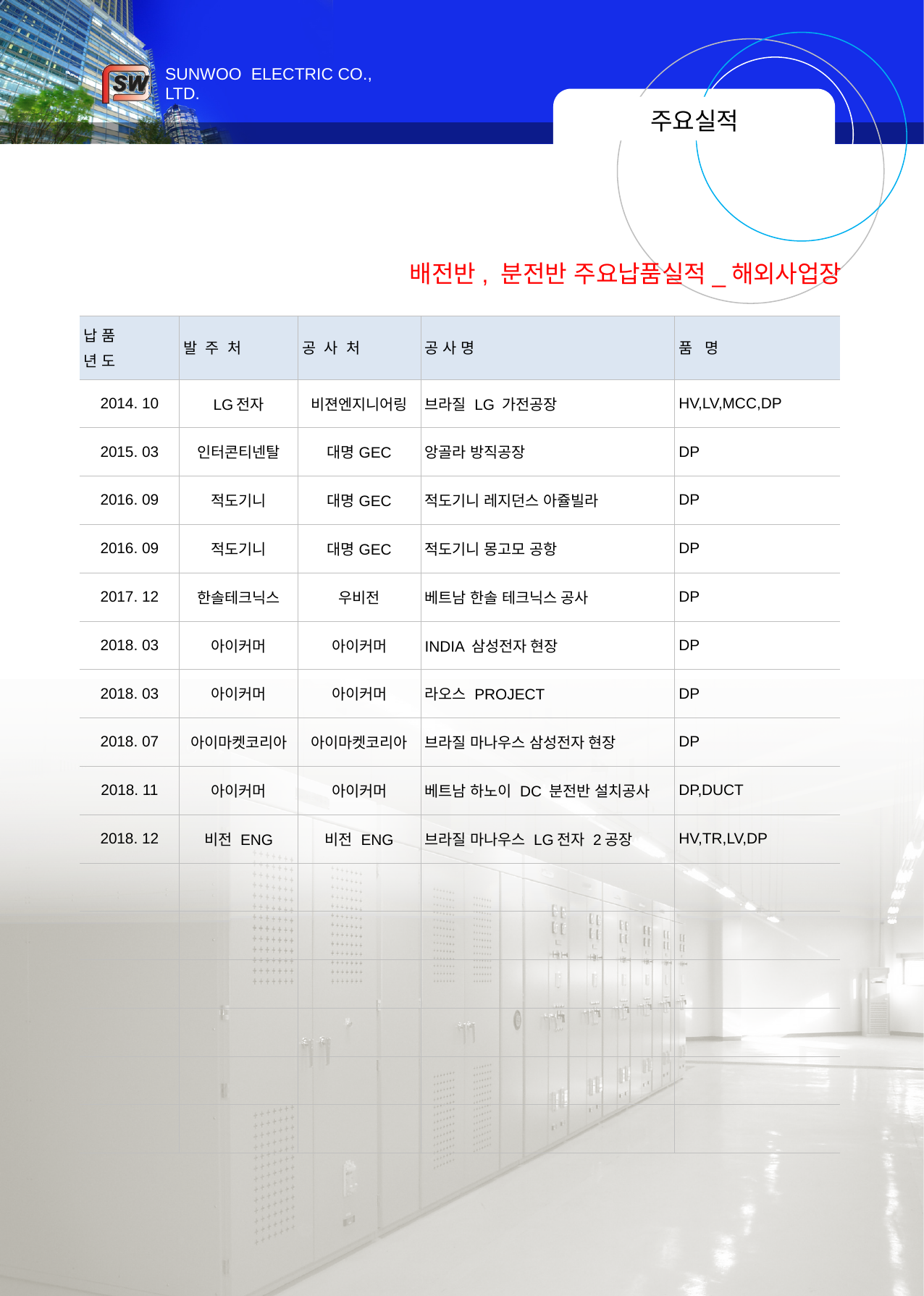

# 주요실적
배전반, 분전반 주요납품실적_해외사업장
| 납 품 년 도 | 발 주 처 | 공 사 처 | 공 사 명 | 품 명 |
| --- | --- | --- | --- | --- |
| 2014. 10 | LG전자 | 비젼엔지니어링 | 브라질 LG 가전공장 | HV,LV,MCC,DP |
| 2015. 03 | 인터콘티넨탈 | 대명GEC | 앙골라 방직공장 | DP |
| 2016. 09 | 적도기니 | 대명GEC | 적도기니 레지던스 아쥴빌라 | DP |
| 2016. 09 | 적도기니 | 대명GEC | 적도기니 몽고모 공항 | DP |
| 2017. 12 | 한솔테크닉스 | 우비전 | 베트남 한솔 테크닉스 공사 | DP |
| 2018. 03 | 아이커머 | 아이커머 | INDIA 삼성전자 현장 | DP |
| 2018. 03 | 아이커머 | 아이커머 | 라오스 PROJECT | DP |
| 2018. 07 | 아이마켓코리아 | 아이마켓코리아 | 브라질 마나우스 삼성전자 현장 | DP |
| 2018. 11 | 아이커머 | 아이커머 | 베트남 하노이 DC 분전반 설치공사 | DP,DUCT |
| 2018. 12 | 비전 ENG | 비전 ENG | 브라질 마나우스 LG전자 2공장 | HV,TR,LV,DP |
|  |  |  |  |  |
|  |  |  |  |  |
|  |  |  |  |  |
|  |  |  |  |  |
|  |  |  |  |  |
|  |  |  |  |  |